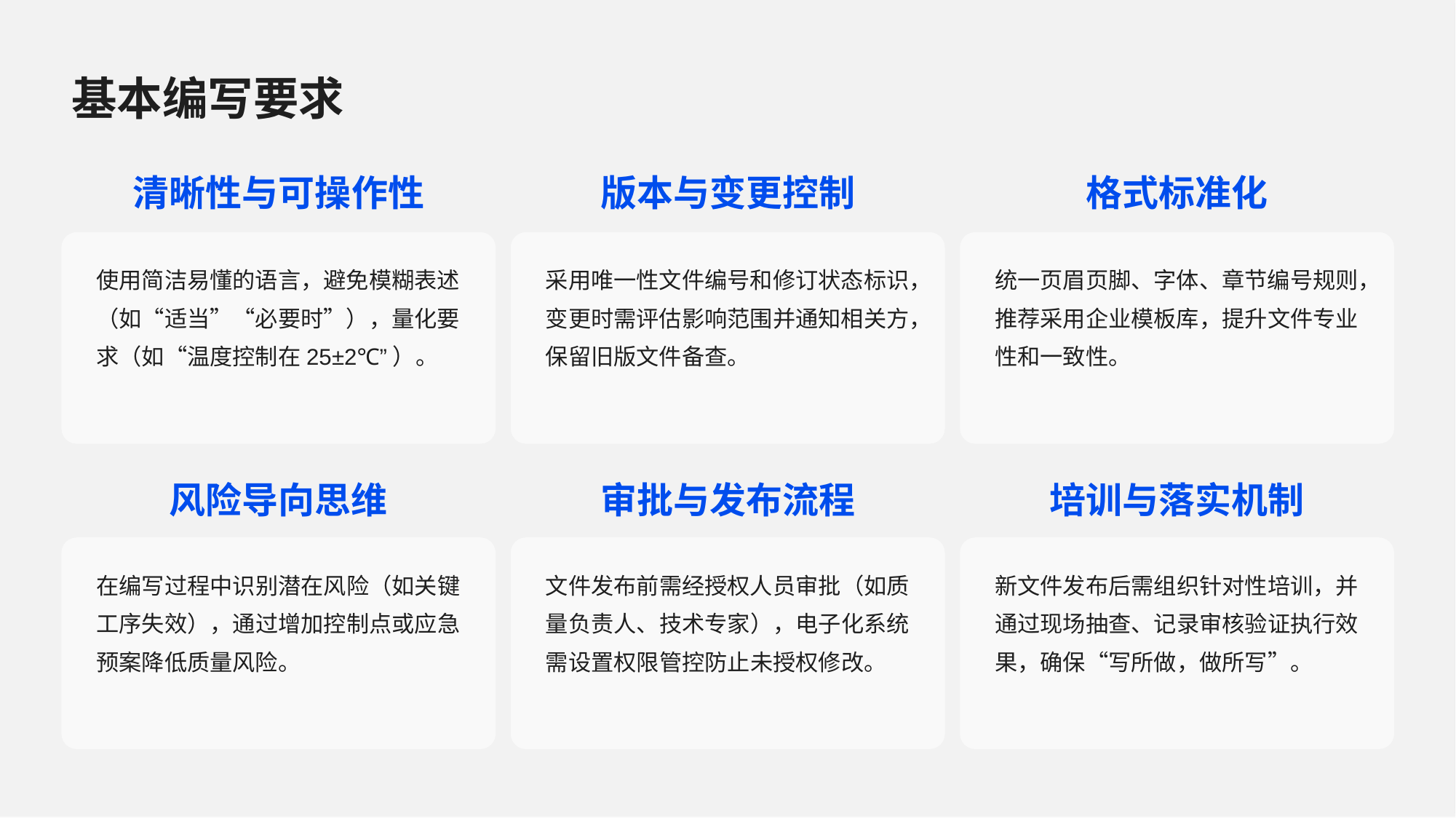

基本编写要求
清晰性与可操作性
版本与变更控制
格式标准化

使用简洁易懂的语言，避免模糊表述（如“适当”“必要时”），量化要求（如“温度控制在25±2℃”）。
采用唯一性文件编号和修订状态标识，变更时需评估影响范围并通知相关方，保留旧版文件备查。
统一页眉页脚、字体、章节编号规则，推荐采用企业模板库，提升文件专业性和一致性。
风险导向思维
审批与发布流程
培训与落实机制

在编写过程中识别潜在风险（如关键工序失效），通过增加控制点或应急预案降低质量风险。
文件发布前需经授权人员审批（如质量负责人、技术专家），电子化系统需设置权限管控防止未授权修改。
新文件发布后需组织针对性培训，并通过现场抽查、记录审核验证执行效果，确保“写所做，做所写”。